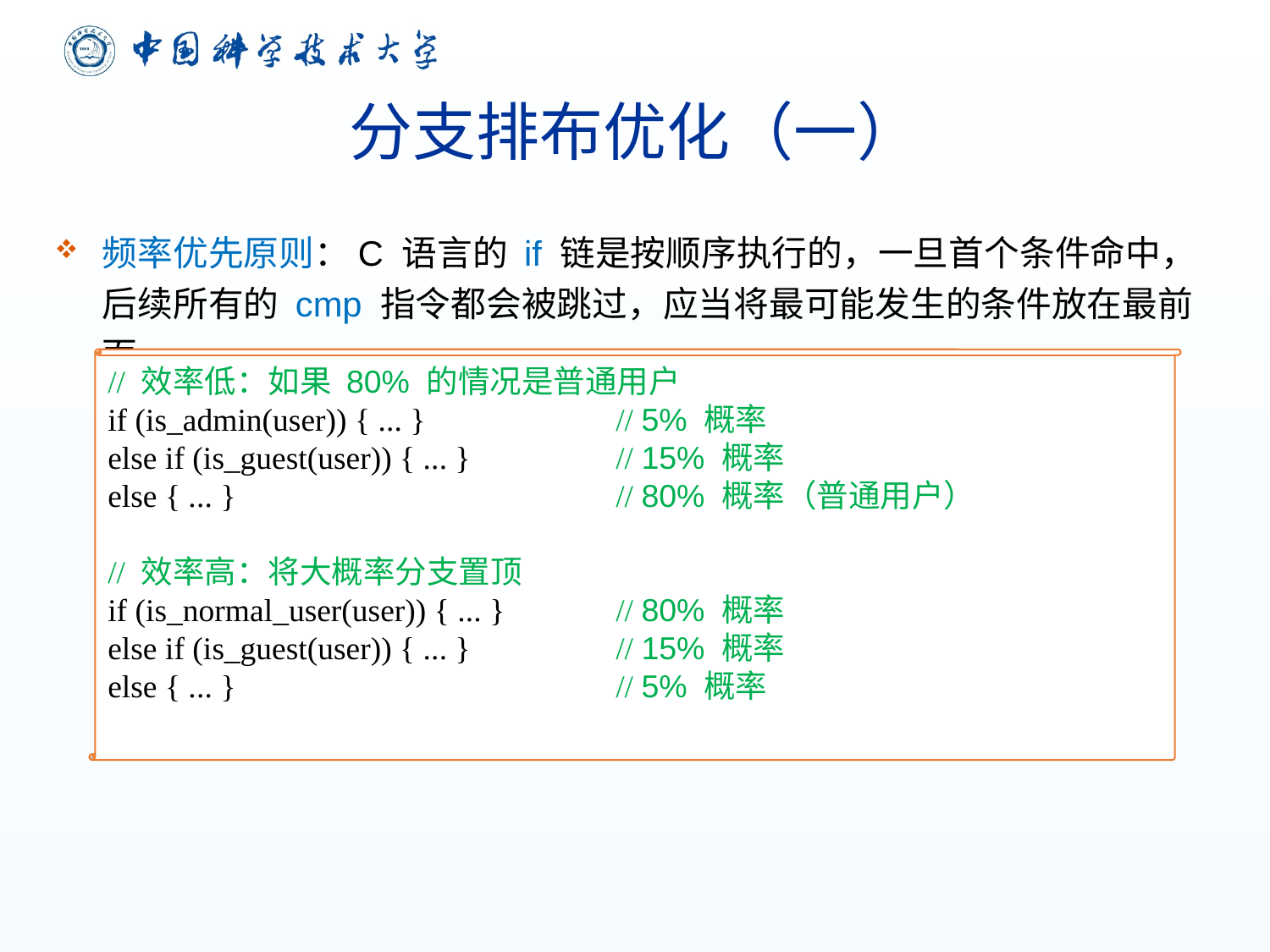

# 分支排布优化（一）
频率优先原则：C 语言的 if 链是按顺序执行的，一旦首个条件命中，后续所有的 cmp 指令都会被跳过，应当将最可能发生的条件放在最前面
// 效率低：如果 80% 的情况是普通用户
if (is_admin(user)) { ... }      		// 5% 概率
else if (is_guest(user)) { ... } 		// 15% 概率
else { ... }                     		// 80% 概率（普通用户）

// 效率高：将大概率分支置顶
if (is_normal_user(user)) { ... } 	// 80% 概率
else if (is_guest(user)) { ... }  		// 15% 概率
else { ... }                      		// 5% 概率